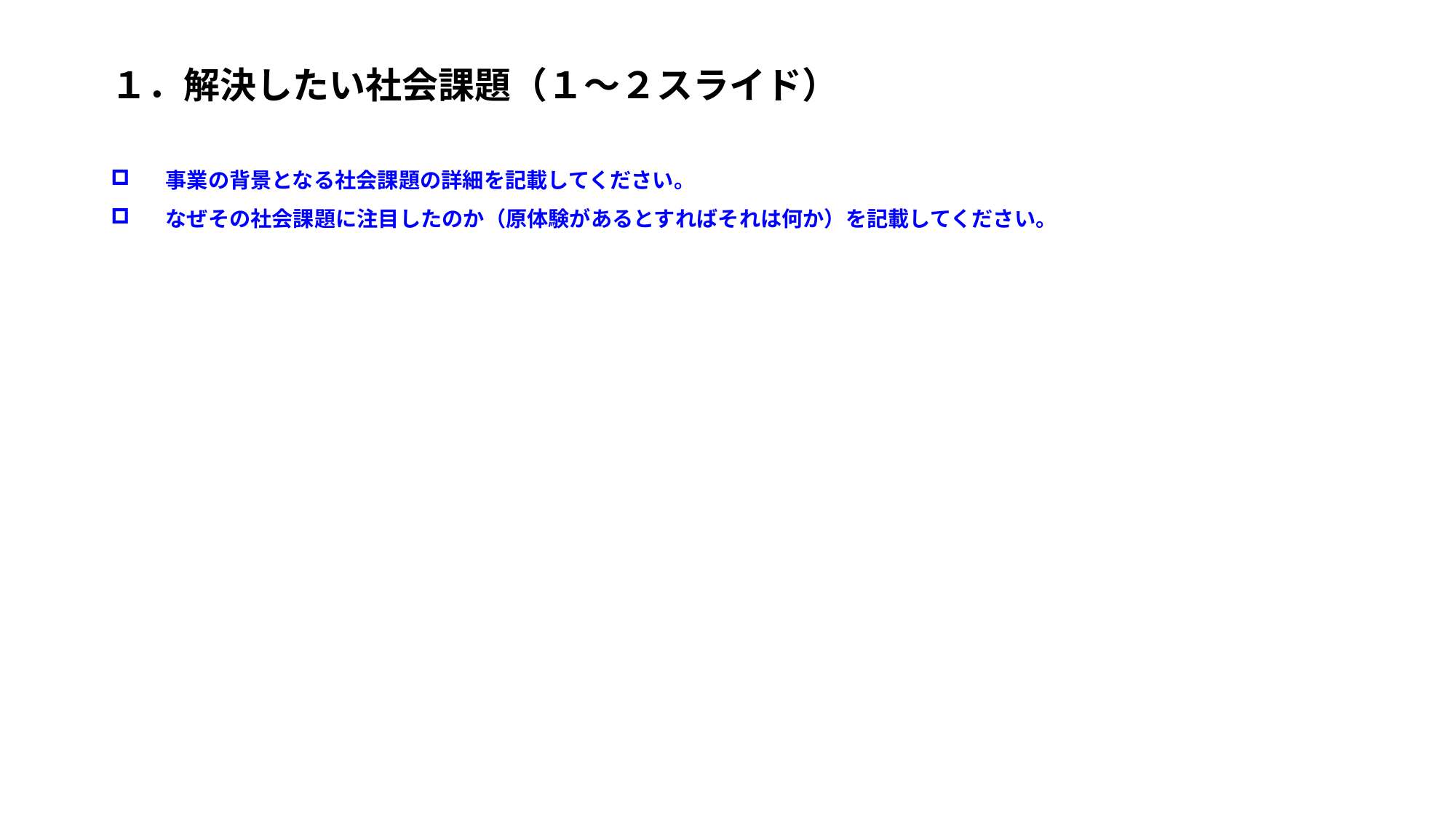

# １．解決したい社会課題（１～２スライド）
事業の背景となる社会課題の詳細を記載してください。
なぜその社会課題に注目したのか（原体験があるとすればそれは何か）を記載してください。